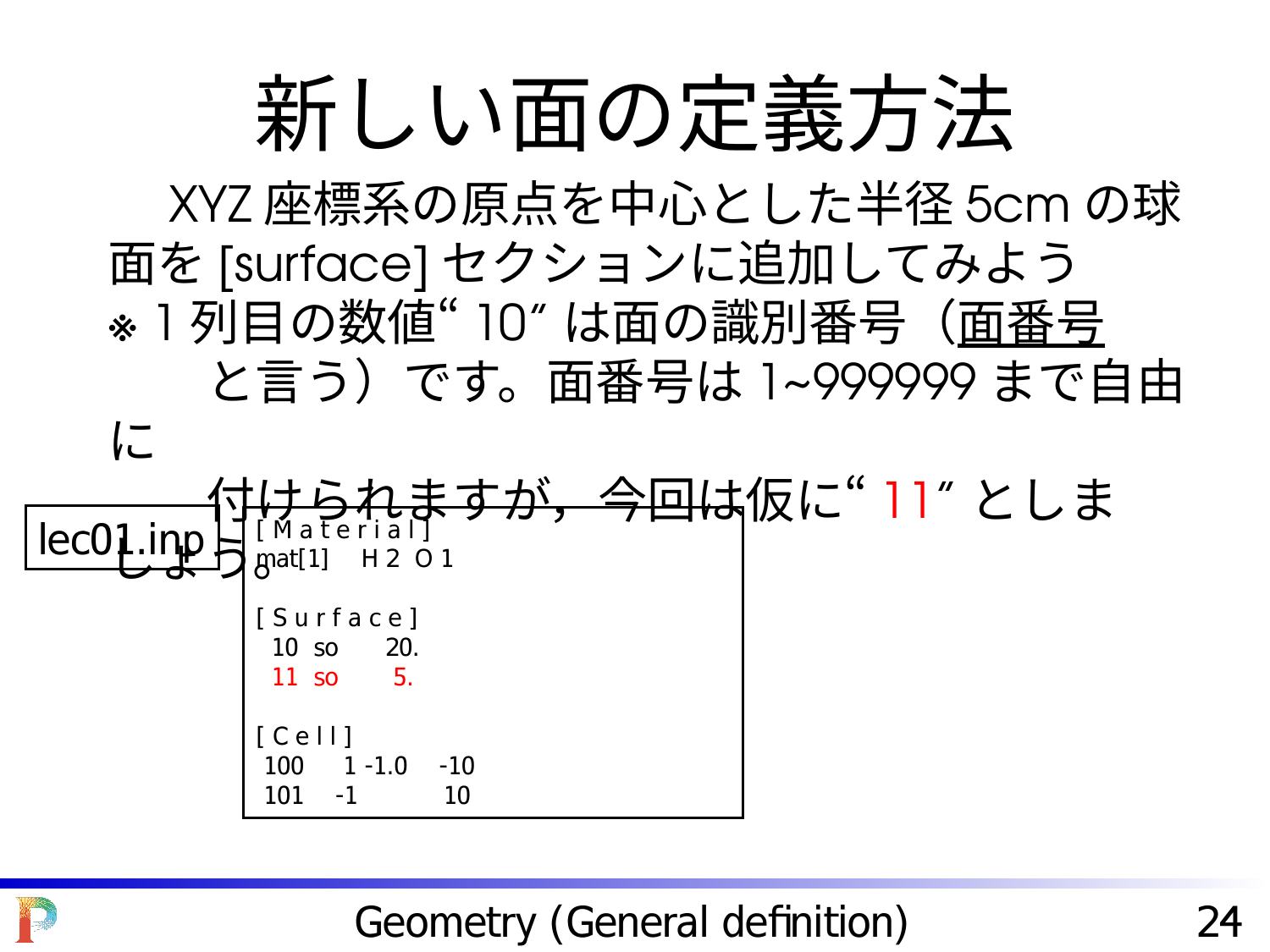

新しい面の定義方法
　XYZ座標系の原点を中心とした半径5cmの球面を[surface]セクションに追加してみよう
※ 1列目の数値“10”は面の識別番号（面番号
　　と言う）です。面番号は1~999999まで自由に
　　付けられますが，今回は仮に“11”としましょう。
lec01.inp
[ M a t e r i a l ]
mat[1]    H 2  O 1

[ S u r f a c e ]
  10  so      20.
  11  so       5.

[ C e l l ]
 100     1 -1.0    -10
 101    -1           10
Geometry (General definition)